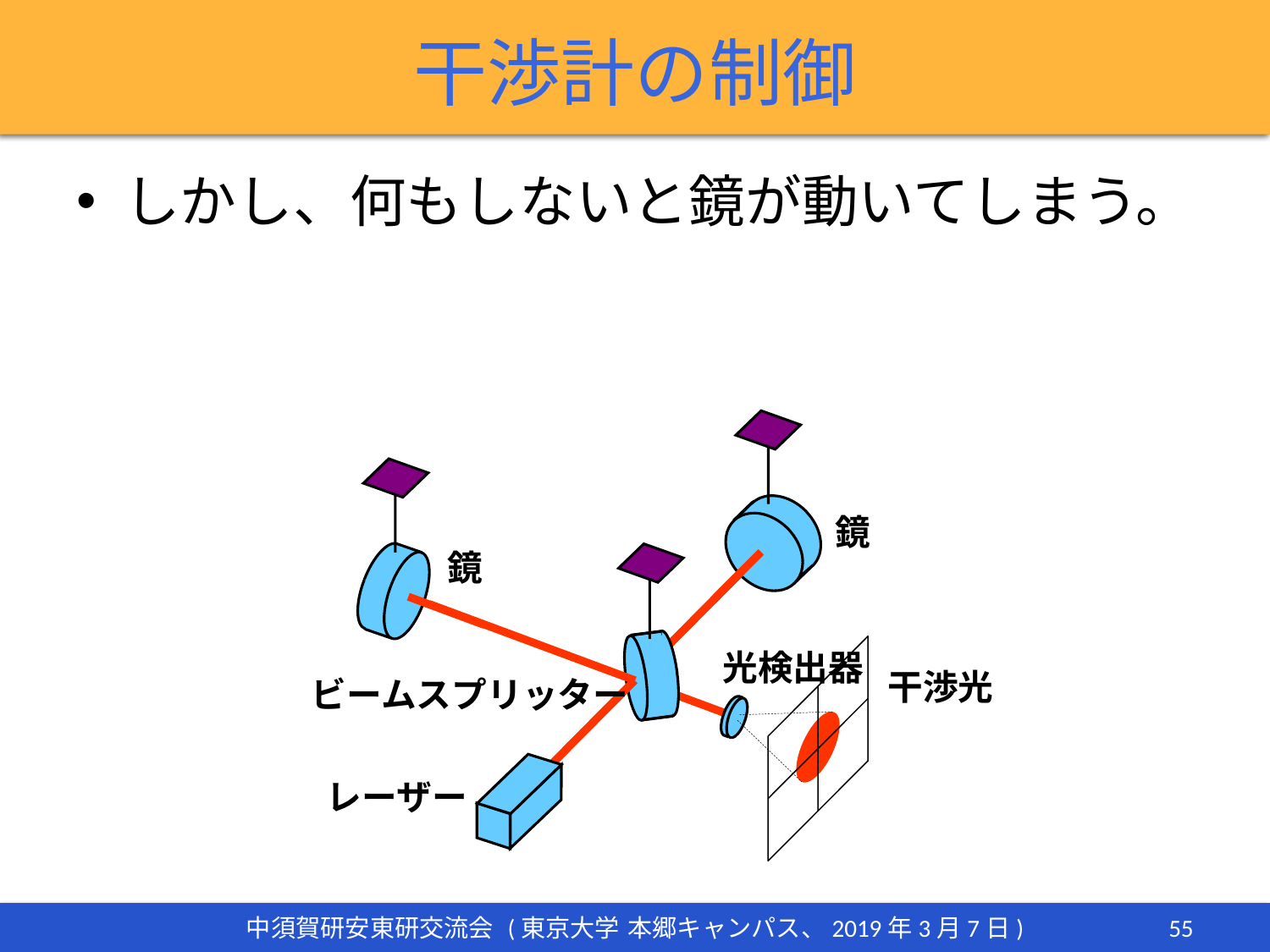

# 干渉計の制御
しかし、何もしないと鏡が動いてしまう。

鏡
鏡

光検出器
干渉光
ビームスプリッター

レーザー
55
中須賀研安東研交流会 (東京大学 本郷キャンパス、2019年3月7日)